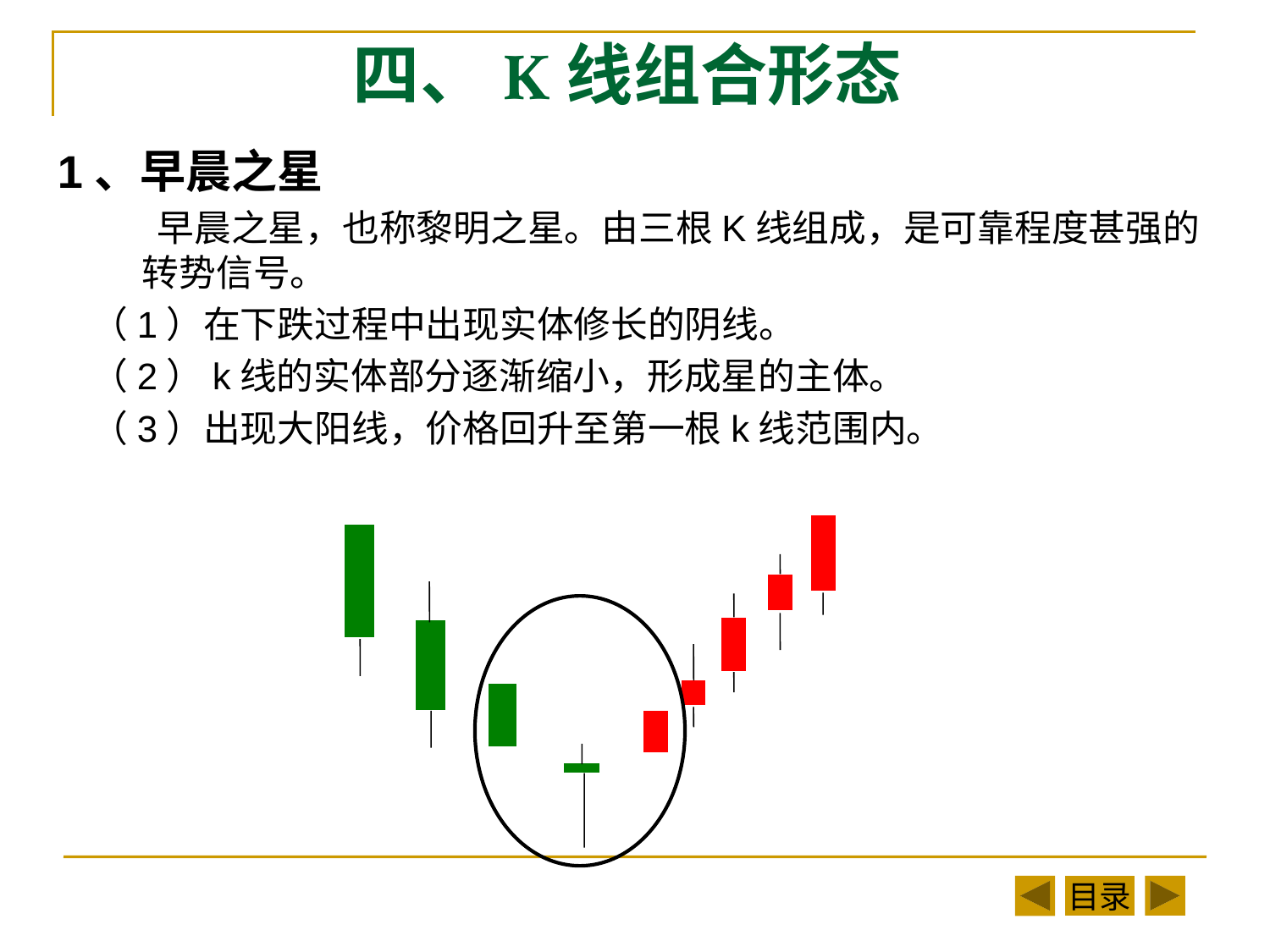

# 四、K线组合形态
1、早晨之星
           早晨之星，也称黎明之星。由三根K线组成，是可靠程度甚强的转势信号。
   （1）在下跌过程中出现实体修长的阴线。
   （2）k线的实体部分逐渐缩小，形成星的主体。
   （3）出现大阳线，价格回升至第一根k线范围内。